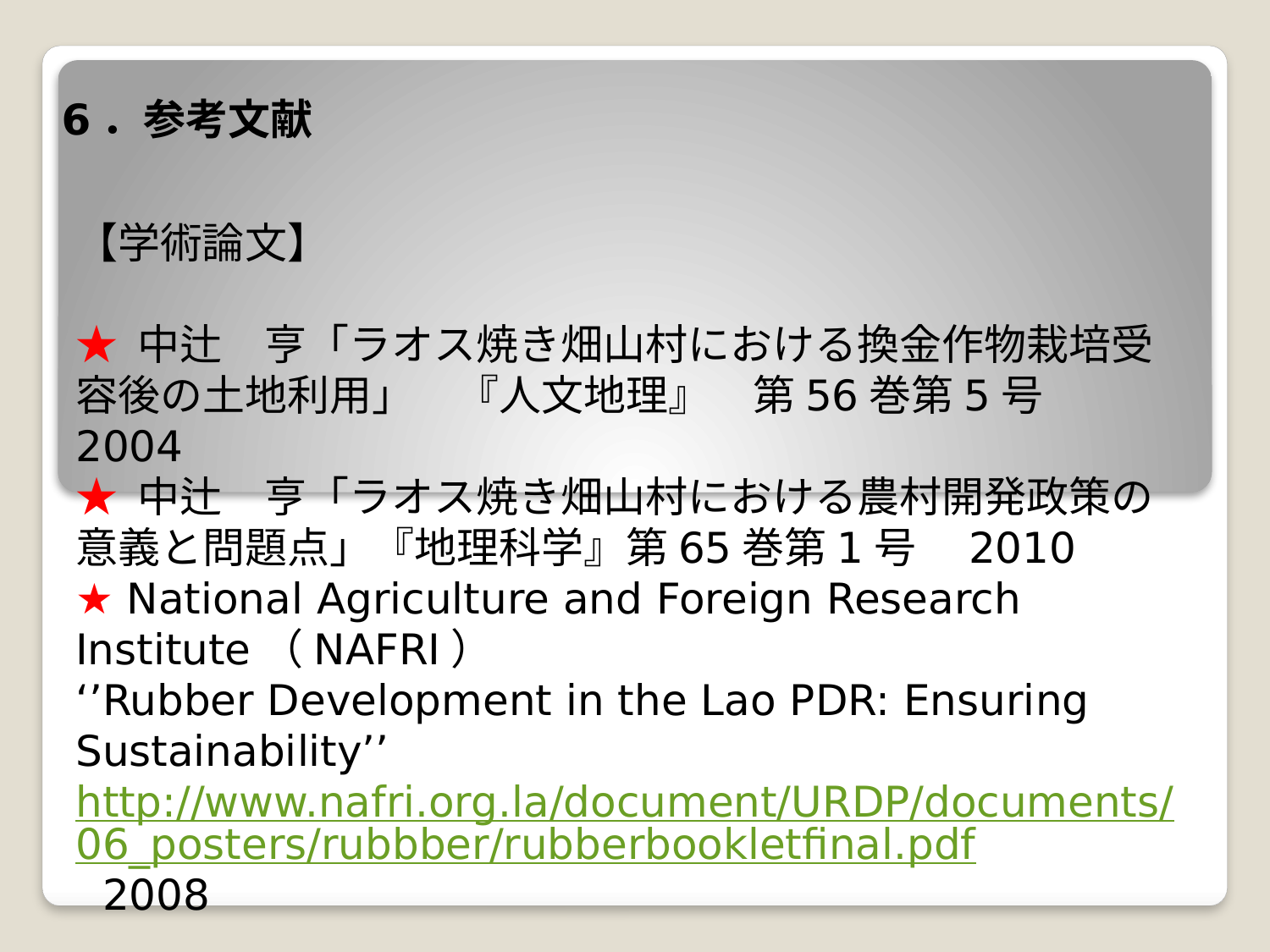

# 6．参考文献
【学術論文】

★ 中辻　亨「ラオス焼き畑山村における換金作物栽培受容後の土地利用」　『人文地理』　第56巻第5号　2004
★ 中辻　亨「ラオス焼き畑山村における農村開発政策の意義と問題点」『地理科学』第65巻第1号　2010
★ National Agriculture and Foreign Research Institute（NAFRI）
‘’Rubber Development in the Lao PDR: Ensuring Sustainability’’ http://www.nafri.org.la/document/URDP/documents/06_posters/rubbber/rubberbookletfinal.pdf  2008